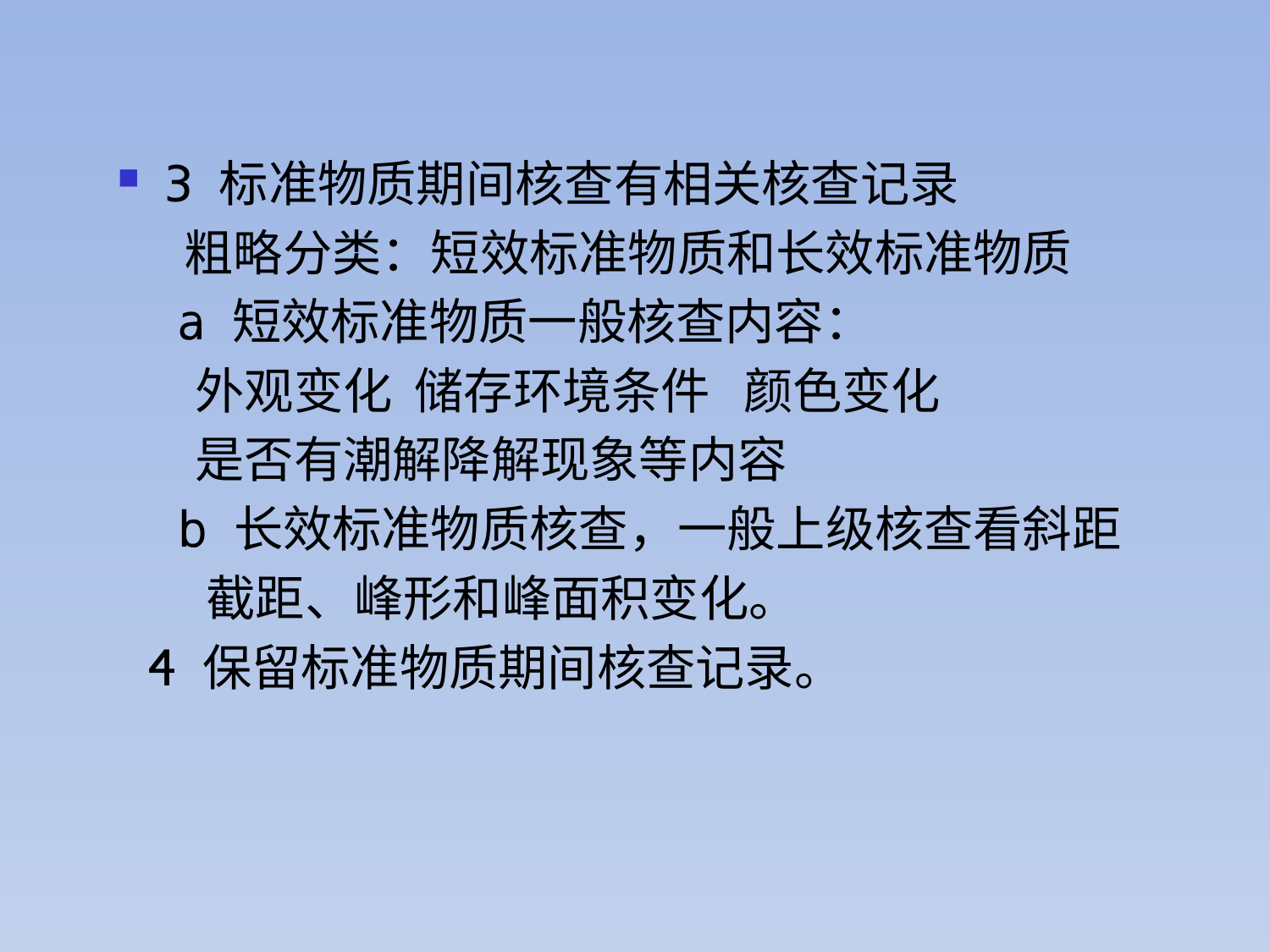

3 标准物质期间核查有相关核查记录
     粗略分类：短效标准物质和长效标准物质
    a 短效标准物质一般核查内容：
      外观变化  储存环境条件   颜色变化
      是否有潮解降解现象等内容
    b 长效标准物质核查，一般上级核查看斜距
       截距、峰形和峰面积变化。
  4 保留标准物质期间核查记录。